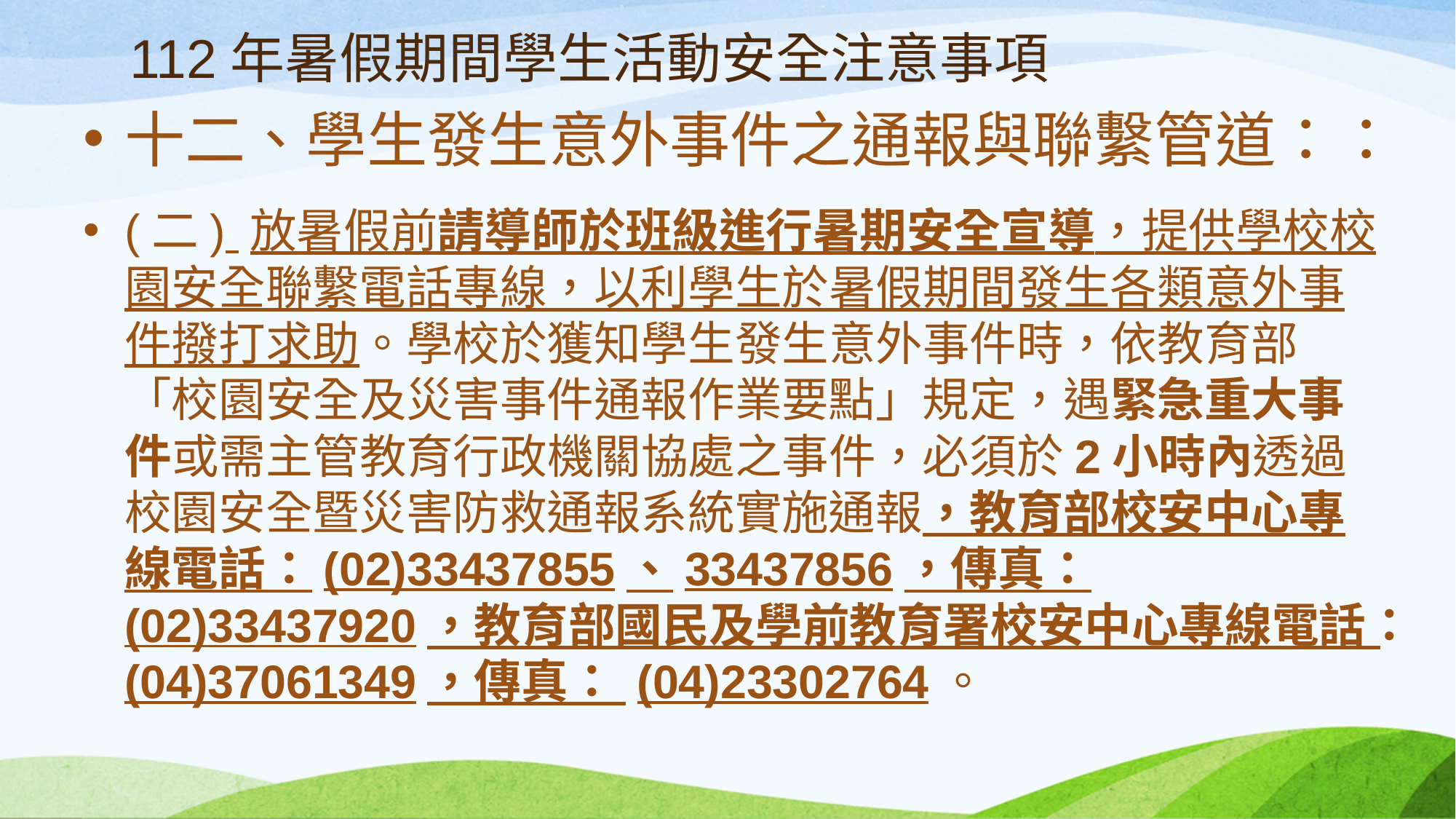

# 112年暑假期間學生活動安全注意事項
十二、學生發生意外事件之通報與聯繫管道：：
(二) 放暑假前請導師於班級進行暑期安全宣導，提供學校校園安全聯繫電話專線，以利學生於暑假期間發生各類意外事件撥打求助。學校於獲知學生發生意外事件時，依教育部「校園安全及災害事件通報作業要點」規定，遇緊急重大事件或需主管教育行政機關協處之事件，必須於2小時內透過校園安全暨災害防救通報系統實施通報，教育部校安中心專線電話：(02)33437855、33437856，傳真：(02)33437920，教育部國民及學前教育署校安中心專線電話：(04)37061349，傳真： (04)23302764。